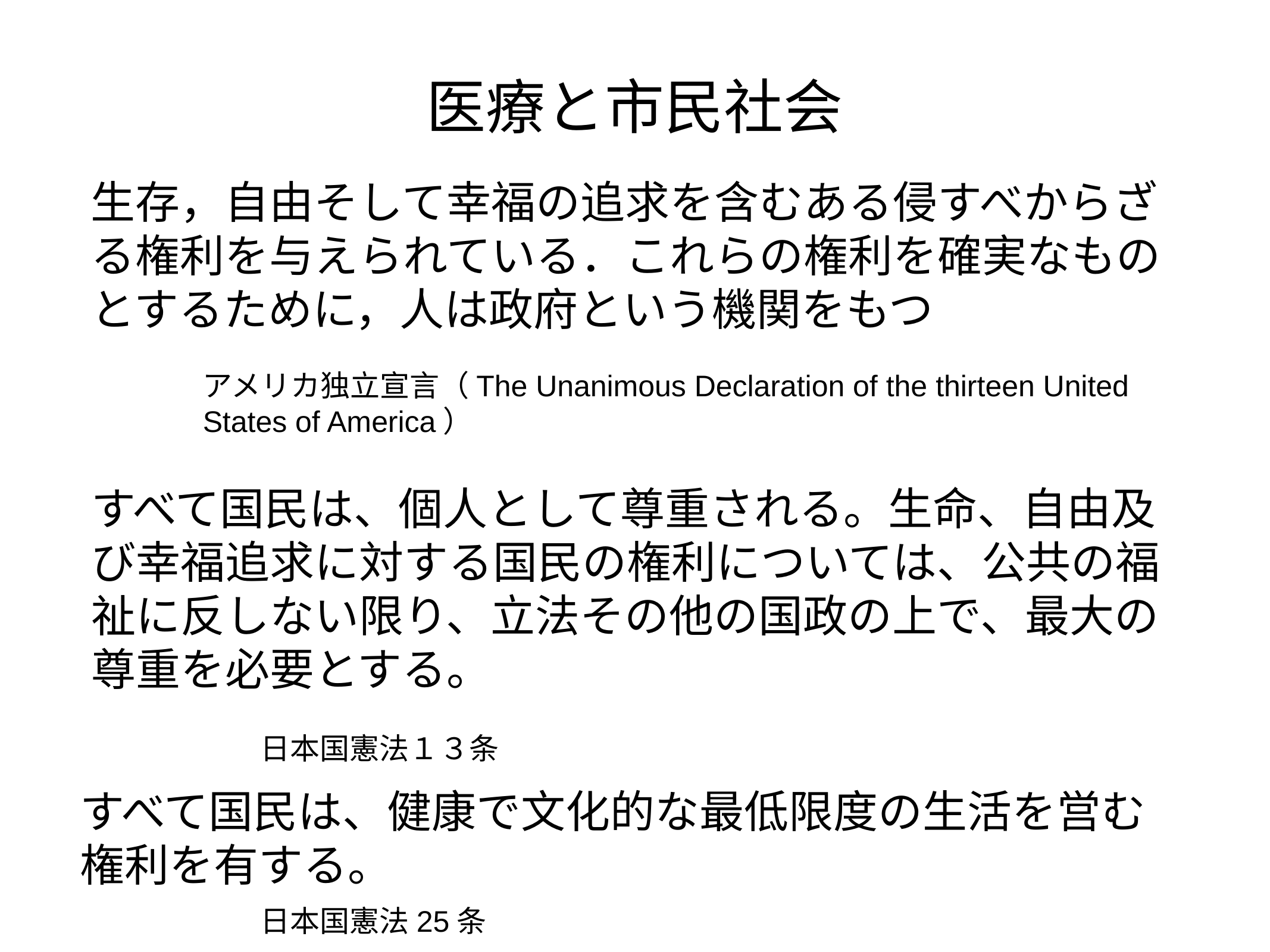

医療と市民社会
生存，自由そして幸福の追求を含むある侵すべからざる権利を与えられている．これらの権利を確実なものとするために，人は政府という機関をもつ
アメリカ独立宣言（The Unanimous Declaration of the thirteen United States of America）
すべて国民は、個人として尊重される。生命、自由及び幸福追求に対する国民の権利については、公共の福祉に反しない限り、立法その他の国政の上で、最大の尊重を必要とする。

日本国憲法１３条
すべて国民は、健康で文化的な最低限度の生活を営む権利を有する。

日本国憲法25条